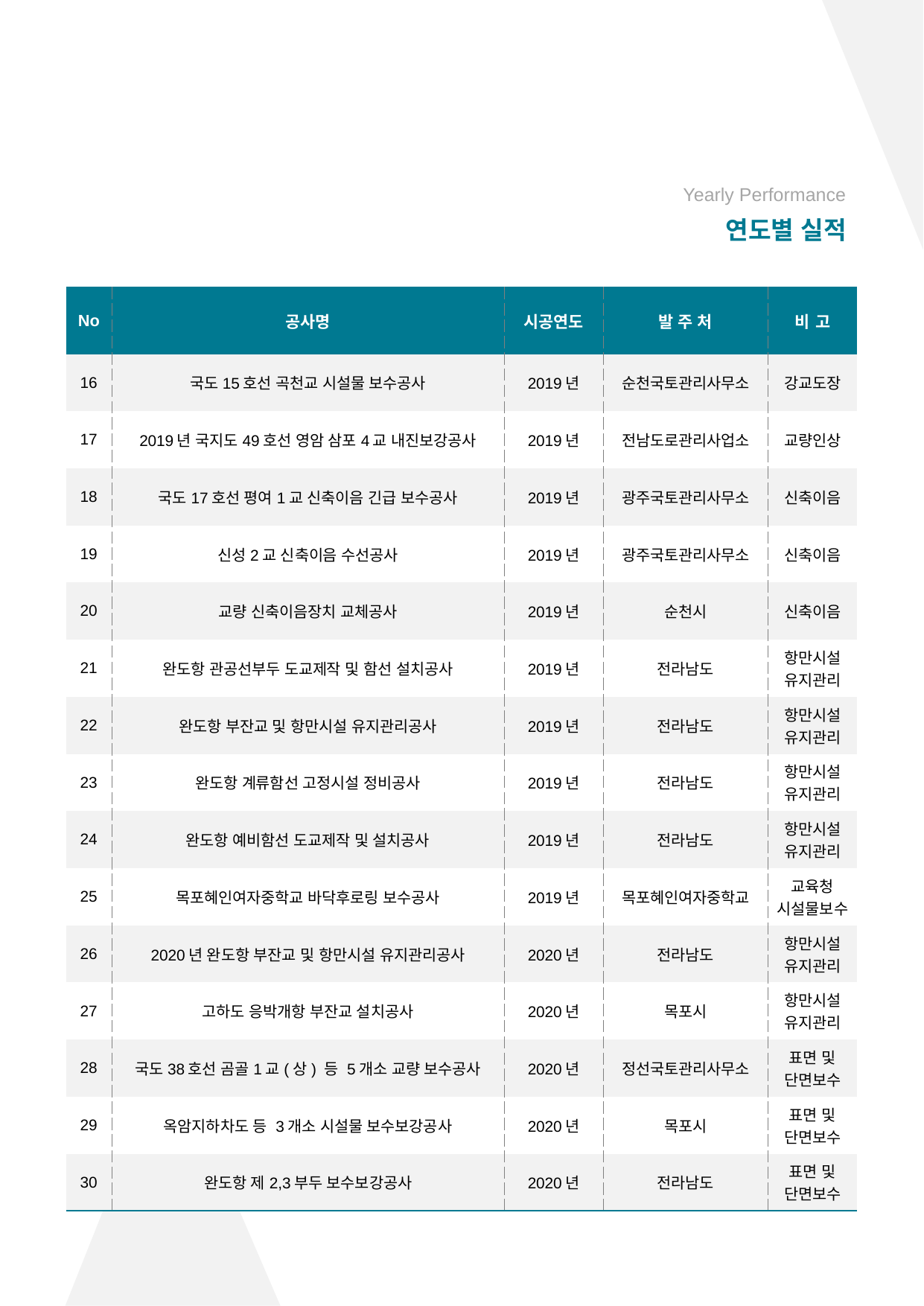

Yearly Performance
연도별 실적
| No | 공사명 | 시공연도 | 발 주 처 | 비 고 |
| --- | --- | --- | --- | --- |
| 16 | 국도15호선 곡천교 시설물 보수공사 | 2019년 | 순천국토관리사무소 | 강교도장 |
| 17 | 2019년 국지도49호선 영암 삼포4교 내진보강공사 | 2019년 | 전남도로관리사업소 | 교량인상 |
| 18 | 국도17호선 평여1교 신축이음 긴급 보수공사 | 2019년 | 광주국토관리사무소 | 신축이음 |
| 19 | 신성2교 신축이음 수선공사 | 2019년 | 광주국토관리사무소 | 신축이음 |
| 20 | 교량 신축이음장치 교체공사 | 2019년 | 순천시 | 신축이음 |
| 21 | 완도항 관공선부두 도교제작 및 함선 설치공사 | 2019년 | 전라남도 | 항만시설 유지관리 |
| 22 | 완도항 부잔교 및 항만시설 유지관리공사 | 2019년 | 전라남도 | 항만시설 유지관리 |
| 23 | 완도항 계류함선 고정시설 정비공사 | 2019년 | 전라남도 | 항만시설 유지관리 |
| 24 | 완도항 예비함선 도교제작 및 설치공사 | 2019년 | 전라남도 | 항만시설 유지관리 |
| 25 | 목포혜인여자중학교 바닥후로링 보수공사 | 2019년 | 목포혜인여자중학교 | 교육청 시설물보수 |
| 26 | 2020년 완도항 부잔교 및 항만시설 유지관리공사 | 2020년 | 전라남도 | 항만시설 유지관리 |
| 27 | 고하도 응박개항 부잔교 설치공사 | 2020년 | 목포시 | 항만시설 유지관리 |
| 28 | 국도38호선 곰골1교(상) 등 5개소 교량 보수공사 | 2020년 | 정선국토관리사무소 | 표면 및 단면보수 |
| 29 | 옥암지하차도 등 3개소 시설물 보수보강공사 | 2020년 | 목포시 | 표면 및 단면보수 |
| 30 | 완도항 제2,3부두 보수보강공사 | 2020년 | 전라남도 | 표면 및 단면보수 |

54